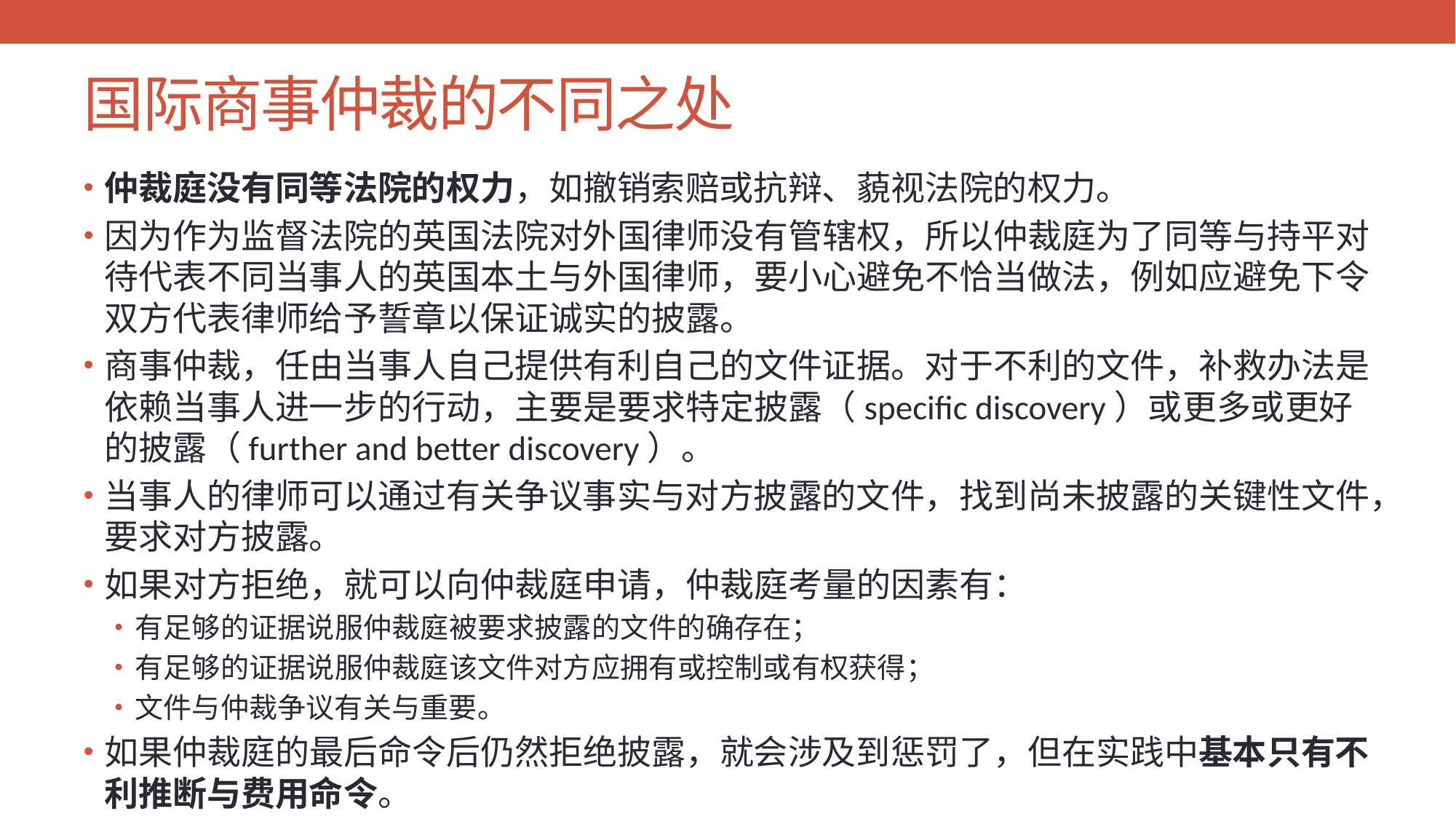

# 国际商事仲裁的不同之处
仲裁庭没有同等法院的权力，如撤销索赔或抗辩、藐视法院的权力。
因为作为监督法院的英国法院对外国律师没有管辖权，所以仲裁庭为了同等与持平对待代表不同当事人的英国本土与外国律师，要小心避免不恰当做法，例如应避免下令双方代表律师给予誓章以保证诚实的披露。
商事仲裁，任由当事人自己提供有利自己的文件证据。对于不利的文件，补救办法是依赖当事人进一步的行动，主要是要求特定披露（specific discovery）或更多或更好的披露（further and better discovery）。
当事人的律师可以通过有关争议事实与对方披露的文件，找到尚未披露的关键性文件，要求对方披露。
如果对方拒绝，就可以向仲裁庭申请，仲裁庭考量的因素有：
有足够的证据说服仲裁庭被要求披露的文件的确存在；
有足够的证据说服仲裁庭该文件对方应拥有或控制或有权获得；
文件与仲裁争议有关与重要。
如果仲裁庭的最后命令后仍然拒绝披露，就会涉及到惩罚了，但在实践中基本只有不利推断与费用命令。